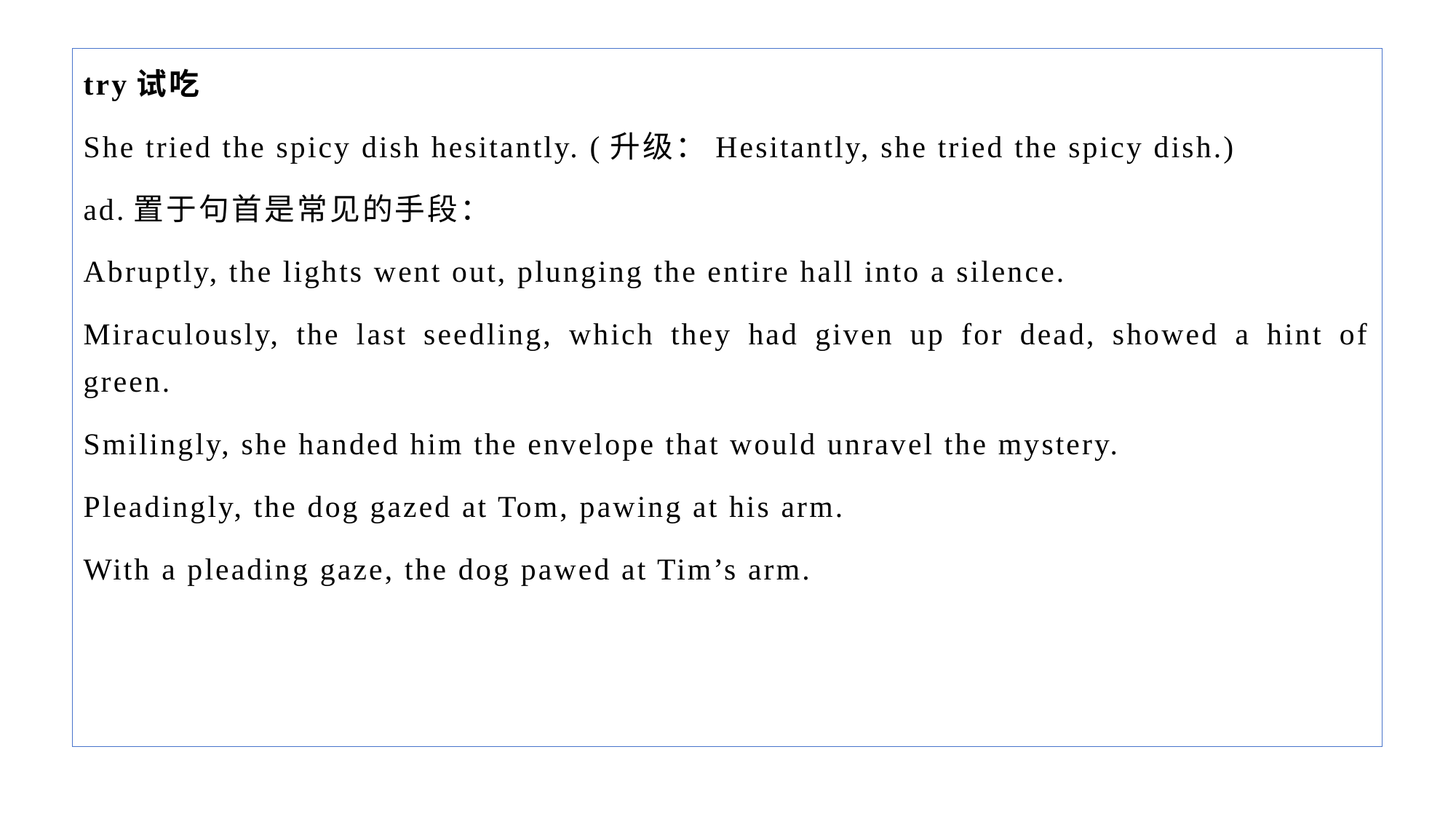

try试吃
She tried the spicy dish hesitantly. (升级：Hesitantly, she tried the spicy dish.)
ad.置于句首是常见的手段：
Abruptly, the lights went out, plunging the entire hall into a silence.
Miraculously, the last seedling, which they had given up for dead, showed a hint of green.
Smilingly, she handed him the envelope that would unravel the mystery.
Pleadingly, the dog gazed at Tom, pawing at his arm.
With a pleading gaze, the dog pawed at Tim’s arm.